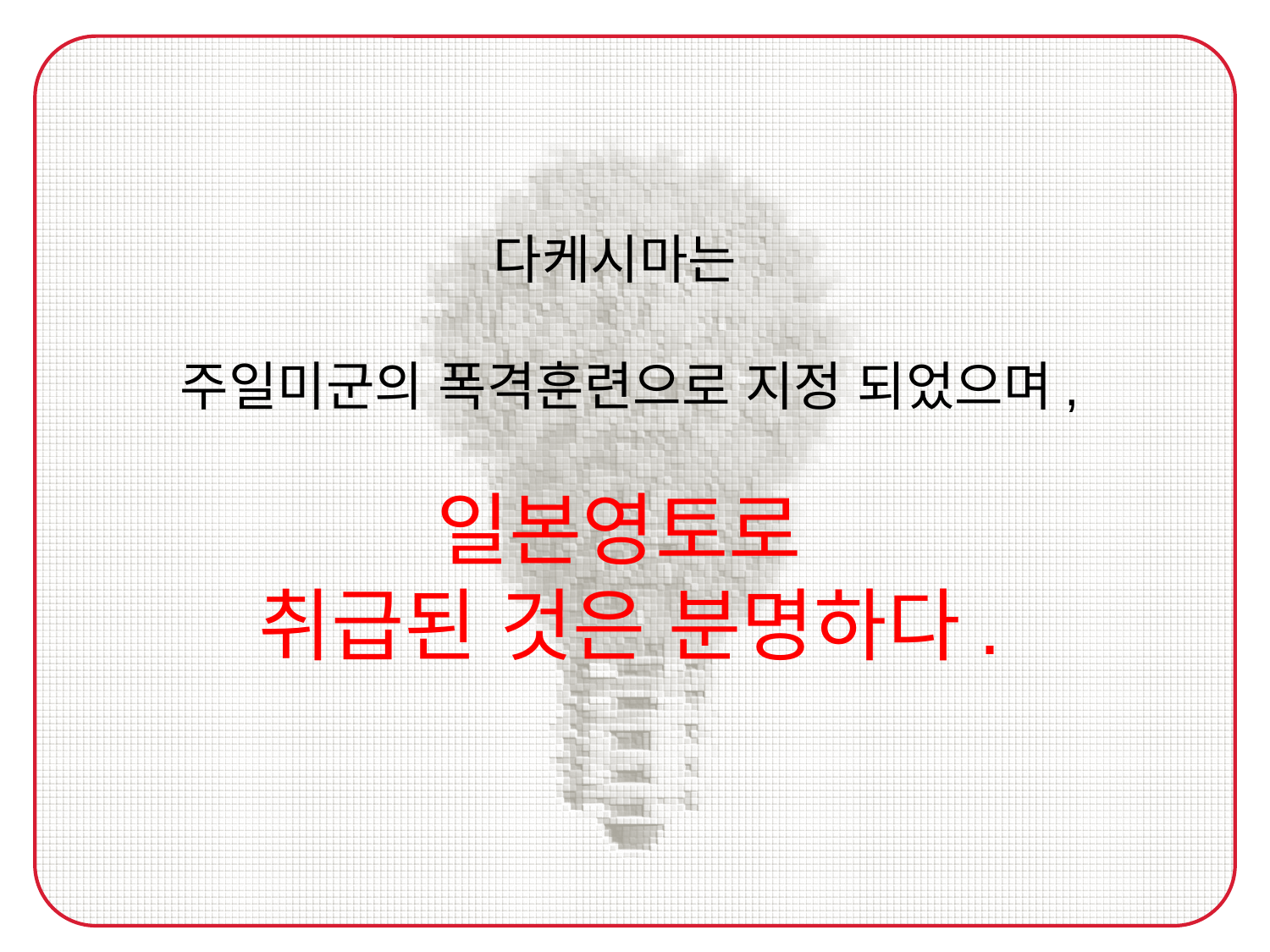

다케시마는

주일미군의 폭격훈련으로 지정 되었으며,

일본영토로
취급된 것은 분명하다.